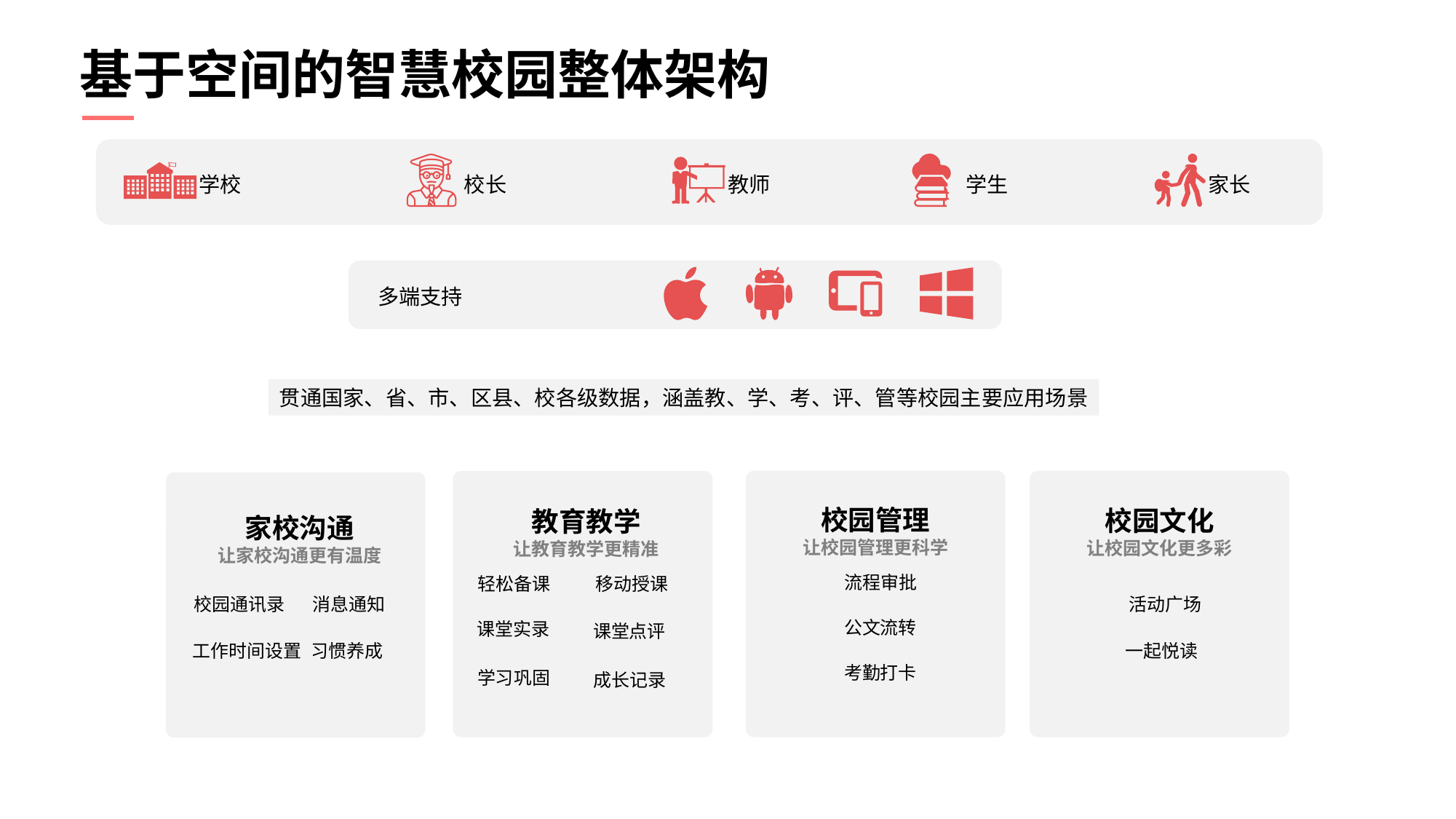

# 基于空间的智慧校园整体架构

校长
家长
学校
学生
教师

多端支持

贯通国家、省、市、区县、校各级数据，涵盖教、学、考、评、管等校园主要应用场景

校园管理
让校园管理更科学
流程审批
公文流转
考勤打卡

校园文化
让校园文化更多彩
活动广场
一起悦读

教育教学
让教育教学更精准
轻松备课
移动授课
课堂实录
课堂点评
学习巩固
成长记录

家校沟通
让家校沟通更有温度
校园通讯录
消息通知
工作时间设置
习惯养成